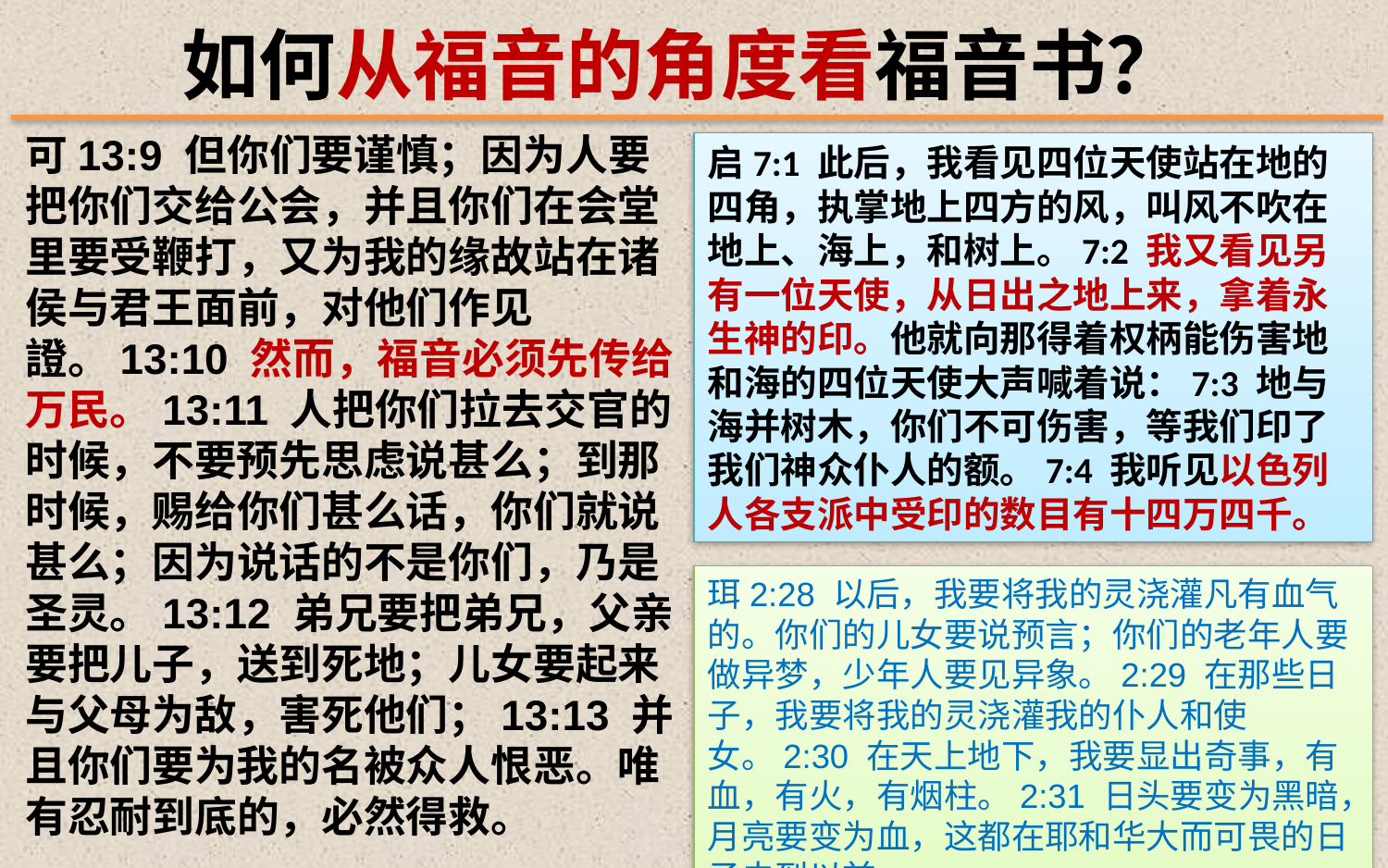

如何从福音的角度看福音书？
可13:9 但你们要谨慎；因为人要把你们交给公会，并且你们在会堂里要受鞭打，又为我的缘故站在诸侯与君王面前，对他们作见證。13:10 然而，福音必须先传给万民。13:11 人把你们拉去交官的时候，不要预先思虑说甚么；到那时候，赐给你们甚么话，你们就说甚么；因为说话的不是你们，乃是圣灵。13:12 弟兄要把弟兄，父亲要把儿子，送到死地；儿女要起来与父母为敌，害死他们；13:13 并且你们要为我的名被众人恨恶。唯有忍耐到底的，必然得救。
启7:1 此后，我看见四位天使站在地的四角，执掌地上四方的风，叫风不吹在地上、海上，和树上。7:2 我又看见另有一位天使，从日出之地上来，拿着永生神的印。他就向那得着权柄能伤害地和海的四位天使大声喊着说：7:3 地与海并树木，你们不可伤害，等我们印了我们神众仆人的额。7:4 我听见以色列人各支派中受印的数目有十四万四千。
珥2:28 以后，我要将我的灵浇灌凡有血气的。你们的儿女要说预言；你们的老年人要做异梦，少年人要见异象。2:29 在那些日子，我要将我的灵浇灌我的仆人和使女。2:30 在天上地下，我要显出奇事，有血，有火，有烟柱。2:31 日头要变为黑暗，月亮要变为血，这都在耶和华大而可畏的日子未到以前。